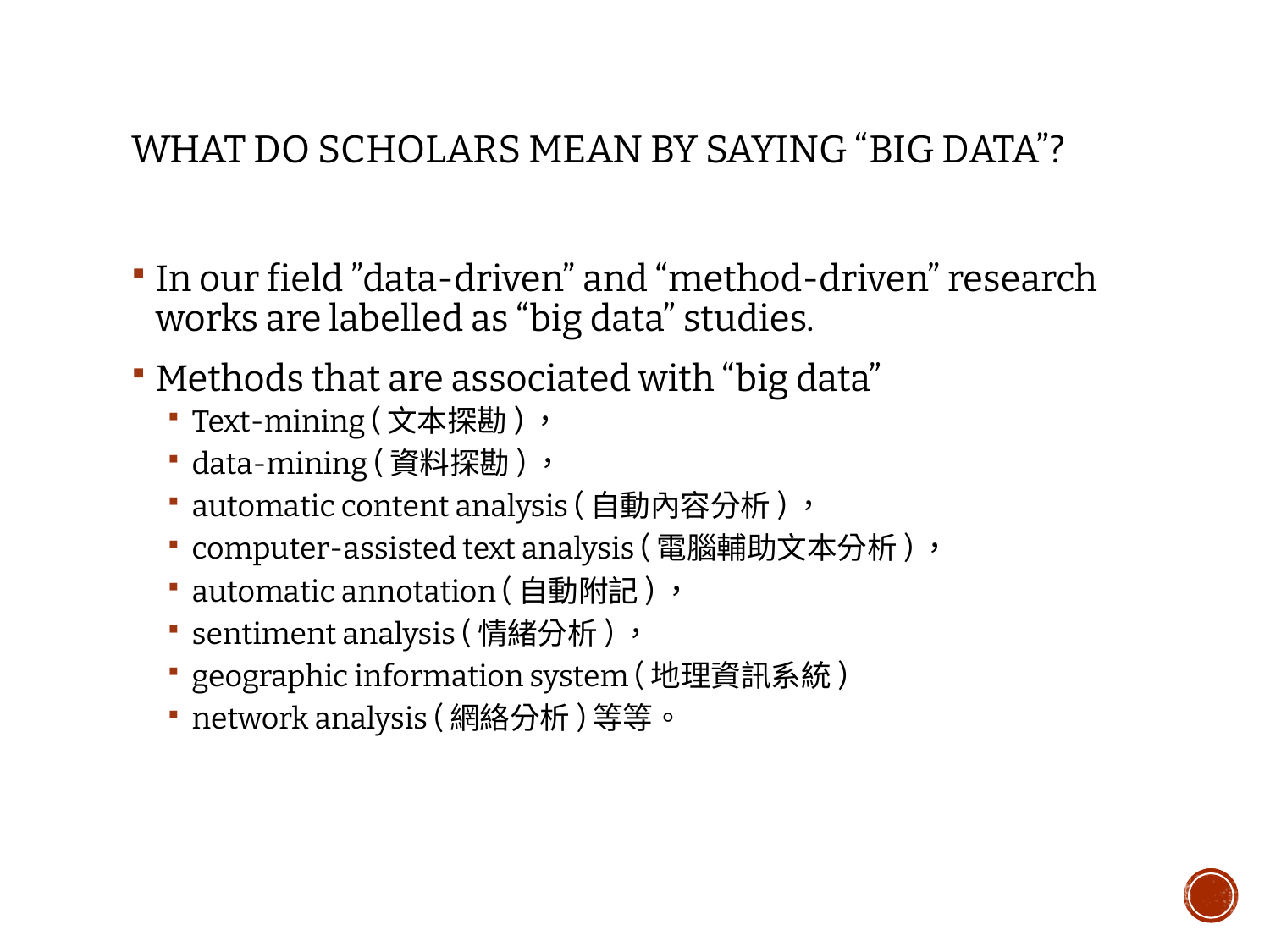

# What do scholars mean by saying “big data”?
In our field ”data-driven” and “method-driven” research works are labelled as “big data” studies.
Methods that are associated with “big data”
Text-mining (文本探勘)，
data-mining (資料探勘)，
automatic content analysis (自動內容分析)，
computer-assisted text analysis (電腦輔助文本分析)，
automatic annotation (自動附記)，
sentiment analysis (情緒分析)，
geographic information system (地理資訊系統)
network analysis (網絡分析)等等。